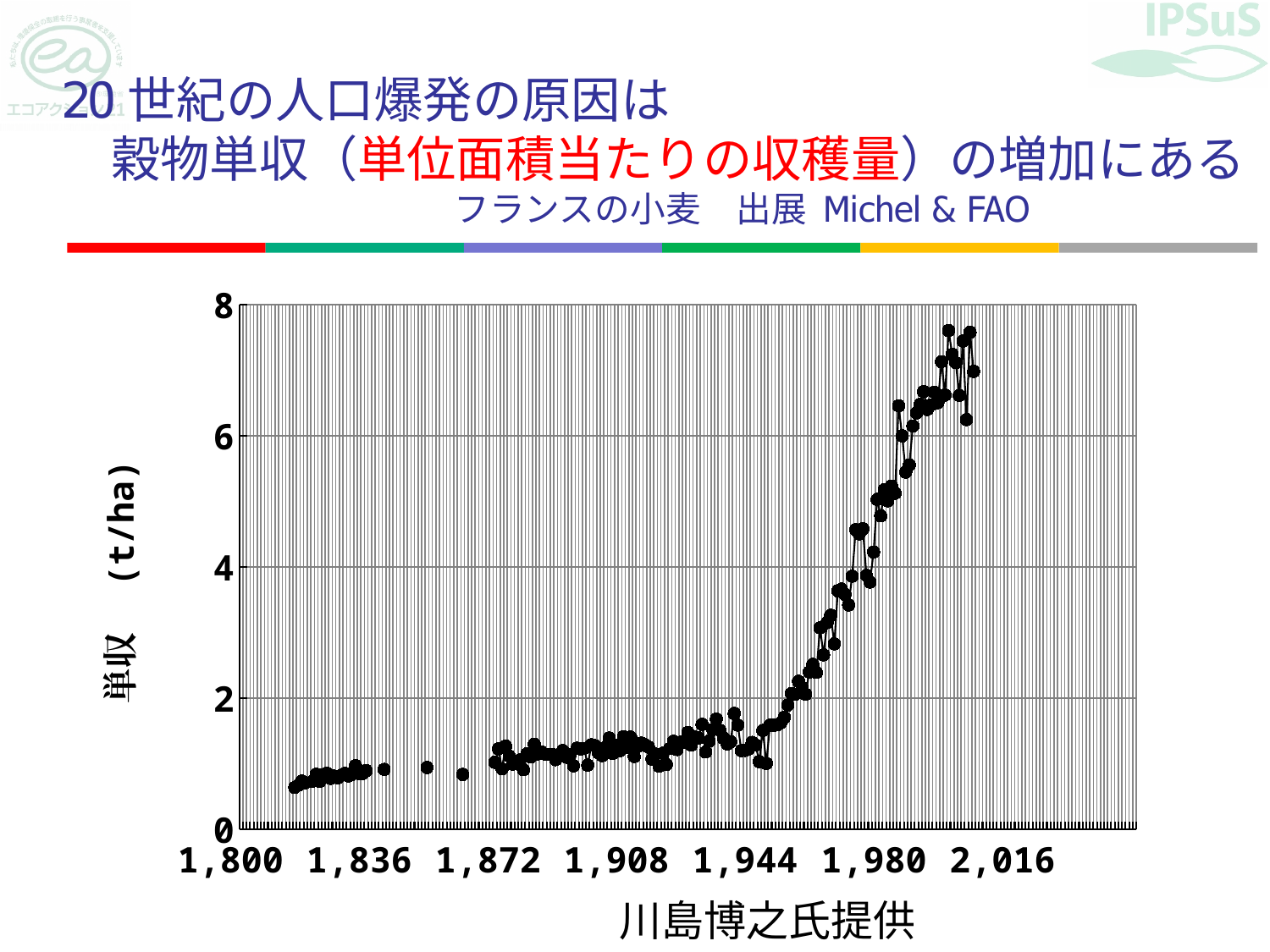

# 20世紀の人口爆発の原因は 　穀物単収（単位面積当たりの収穫量）の増加にある 　　　　　　 フランスの小麦　出展 Michel & FAO

### Chart

| Category | 小麦 |
|---|---|
| 1800 | None |
| 1801 | None |
| 1802 | None |
| 1803 | None |
| 1804 | None |
| 1805 | None |
| 1806 | None |
| 1807 | None |
| 1808 | None |
| 1809 | None |
| 1810 | None |
| 1811 | None |
| 1812 | None |
| 1813 | None |
| 1814 | None |
| 1815 | 0.641025600000009 |
| 1816 | 0.6745763 |
| 1817 | 0.738673700000001 |
| 1818 | 0.7120332 |
| 1819 | None |
| 1820 | 0.7380192 |
| 1821 | 0.840229200000006 |
| 1822 | 0.733777600000006 |
| 1823 | 0.8328733 |
| 1824 | 0.8562401 |
| 1825 | 0.7791177 |
| 1826 | 0.8127264 |
| 1827 | 0.7870116 |
| 1828 | 0.826117499999999 |
| 1829 | 0.854628300000006 |
| 1830 | 0.8151965 |
| 1831 | 0.8393577 |
| 1832 | 0.970342199999998 |
| 1833 | 0.852684000000005 |
| 1834 | 0.851708700000001 |
| 1835 | 0.896279200000002 |
| 1836 | None |
| 1837 | None |
| 1838 | None |
| 1839 | None |
| 1840 | 0.915095 |
| 1841 | None |
| 1842 | None |
| 1843 | None |
| 1844 | None |
| 1845 | None |
| 1846 | None |
| 1847 | None |
| 1848 | None |
| 1849 | None |
| 1850 | None |
| 1851 | None |
| 1852 | 0.9447877 |
| 1853 | None |
| 1854 | None |
| 1855 | None |
| 1856 | None |
| 1857 | None |
| 1858 | None |
| 1859 | None |
| 1860 | None |
| 1861 | None |
| 1862 | 0.837592099999999 |
| 1863 | None |
| 1864 | None |
| 1865 | None |
| 1866 | None |
| 1867 | None |
| 1868 | None |
| 1869 | None |
| 1870 | None |
| 1871 | 1.02319099999999 |
| 1872 | 1.22734199999999 |
| 1873 | 0.924148 |
| 1874 | 1.271811 |
| 1875 | 1.118763 |
| 1876 | 0.996699700000001 |
| 1877 | 1.03092 |
| 1878 | 1.059334999999989 |
| 1879 | 0.909423499999999 |
| 1880 | 1.155873 |
| 1881 | 1.104928 |
| 1882 | 1.299196 |
| 1883 | 1.150971 |
| 1884 | 1.181923 |
| 1885 | 1.148266 |
| 1886 | 1.144144 |
| 1887 | 1.145848 |
| 1888 | 1.063549 |
| 1889 | 1.123518 |
| 1890 | 1.202378 |
| 1891 | 1.102079 |
| 1892 | 1.135844 |
| 1893 | 0.970216299999998 |
| 1894 | 1.237825999999987 |
| 1895 | 1.224756 |
| 1896 | 1.236175 |
| 1897 | 0.979175600000005 |
| 1898 | 1.290549 |
| 1899 | 1.277844 |
| 1900 | 1.16805900000001 |
| 1901 | 1.126287000000013 |
| 1902 | 1.250185 |
| 1903 | 1.392462 |
| 1904 | 1.157186 |
| 1905 | 1.281993999999987 |
| 1906 | 1.202104 |
| 1907 | 1.415994999999977 |
| 1908 | 1.248139 |
| 1909 | 1.408116 |
| 1910 | 1.112516 |
| 1911 | 1.264333 |
| 1912 | 1.314948 |
| 1913 | 1.292833 |
| 1914 | 1.256383 |
| 1915 | 1.072295 |
| 1916 | 1.147981 |
| 1917 | 0.964619900000001 |
| 1918 | 1.160734 |
| 1919 | 0.990527199999993 |
| 1920 | 1.233004999999989 |
| 1921 | 1.342027 |
| 1922 | 1.218246 |
| 1923 | 1.331551 |
| 1924 | 1.328325 |
| 1925 | 1.479363 |
| 1926 | 1.285334999999989 |
| 1927 | 1.408206 |
| 1928 | 1.39204500000001 |
| 1929 | 1.601453 |
| 1930 | 1.181038 |
| 1931 | 1.348949 |
| 1932 | 1.52415 |
| 1933 | 1.684298 |
| 1934 | 1.510518 |
| 1935 | 1.391231 |
| 1936 | 1.303068 |
| 1937 | 1.33661 |
| 1938 | 1.767451 |
| 1939 | 1.59142 |
| 1940 | 1.201111 |
| 1941 | 1.205553 |
| 1942 | 1.226532 |
| 1943 | 1.327741 |
| 1944 | 1.285517 |
| 1945 | 1.03499699999999 |
| 1946 | 1.508994999999987 |
| 1947 | 1.006029 |
| 1948 | 1.589284 |
| 1949 | 1.587058 |
| 1950 | 1.595772 |
| 1951 | 1.625414 |
| 1952 | 1.708099 |
| 1953 | 1.896008 |
| 1954 | 2.074406999999998 |
| 1955 | 2.060503 |
| 1956 | 2.257645999999997 |
| 1957 | 2.1617 |
| 1958 | 2.060691 |
| 1959 | 2.398867999999997 |
| 1960 | 2.515204999999998 |
| 1961 | 2.39499662272034 |
| 1962 | 3.075223194748358 |
| 1963 | 2.662413300428627 |
| 1964 | 3.153388633152545 |
| 1965 | 3.265486725663717 |
| 1966 | 2.829601983818816 |
| 1967 | 3.636524217974501 |
| 1968 | 3.664058488397682 |
| 1969 | 3.58088344653216 |
| 1970 | 3.422348484848452 |
| 1971 | 3.861413731948315 |
| 1972 | 4.569832402234685 |
| 1973 | 4.506692249431962 |
| 1974 | 4.584420646406175 |
| 1975 | 3.873422946928455 |
| 1976 | 3.772163742690084 |
| 1977 | 4.230303030303081 |
| 1978 | 5.032331397302357 |
| 1979 | 4.781991680939592 |
| 1980 | 5.181047494553443 |
| 1981 | 5.010965837199426 |
| 1982 | 5.236010737146397 |
| 1983 | 5.127436386241174 |
| 1984 | 6.459746914789442 |
| 1985 | 5.999916621503314 |
| 1986 | 5.448719669060899 |
| 1987 | 5.558398248210699 |
| 1988 | 6.150920567676253 |
| 1989 | 6.347956114103331 |
| 1990 | 6.478688167864783 |
| 1991 | 6.675596330275224 |
| 1992 | 6.404179477466926 |
| 1993 | 6.472191446931088 |
| 1994 | 6.668124180148666 |
| 1995 | 6.507903055848261 |
| 1996 | 7.132293712675843 |
| 1997 | 6.623679060665362 |
| 1998 | 7.60584638899503 |
| 1999 | 7.243125628641724 |
| 2000 | 7.117053537472874 |
| 2001 | 6.617000520291333 |
| 2002 | 7.445415601966824 |
| 2003 | 6.249888177816238 |
| 2004 | 7.57957363479255 |
| 2005 | 6.983474875808286 |
| 2006 | None |
| 2007 | None |
| 2008 | None |
| 2009 | None |
| 2010 | None |
| 2011 | None |
| 2012 | None |
| 2013 | None |
| 2014 | None |
| 2015 | None |
| 2016 | None |
| 2017 | None |
| 2018 | None |
| 2019 | None |
| 2020 | None |
| 2021 | None |
| 2022 | None |
| 2023 | None |
| 2024 | None |
| 2025 | None |
| 2026 | None |
| 2027 | None |
| 2028 | None |
| 2029 | None |
| 2030 | None |
| 2031 | None |
| 2032 | None |
| 2033 | None |
| 2034 | None |
| 2035 | None |
| 2036 | None |
| 2037 | None |
| 2038 | None |
| 2039 | None |
| 2040 | None |
| 2041 | None |
| 2042 | None |
| 2043 | None |
| 2044 | None |
| 2045 | None |
| 2046 | None |
| 2047 | None |
| 2048 | None |
| 2049 | None |
| 2050 | None |
川島博之氏提供